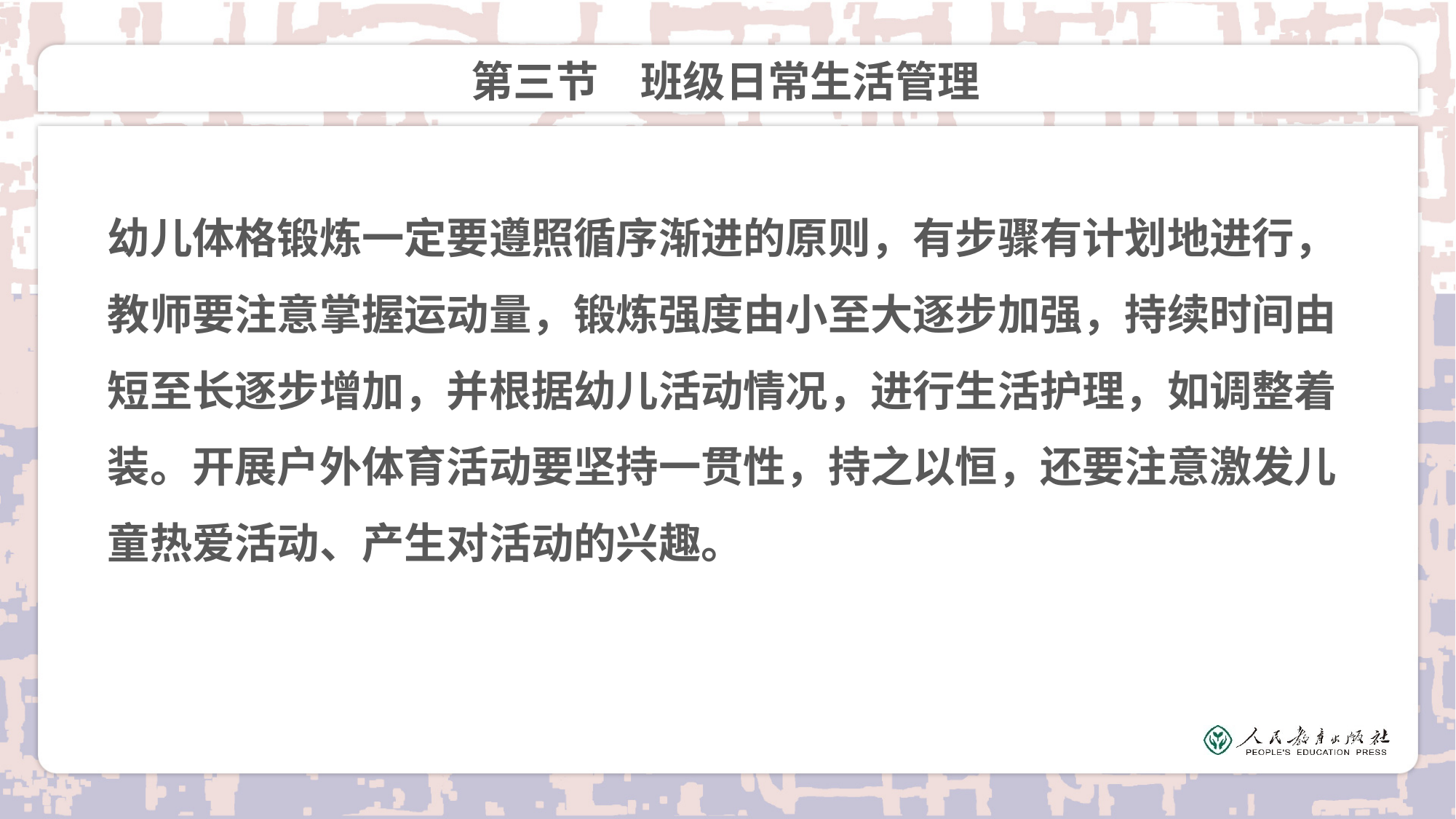

# 第三节　班级日常生活管理
幼儿体格锻炼一定要遵照循序渐进的原则，有步骤有计划地进行，教师要注意掌握运动量，锻炼强度由小至大逐步加强，持续时间由短至长逐步增加，并根据幼儿活动情况，进行生活护理，如调整着装。开展户外体育活动要坚持一贯性，持之以恒，还要注意激发儿童热爱活动、产生对活动的兴趣。